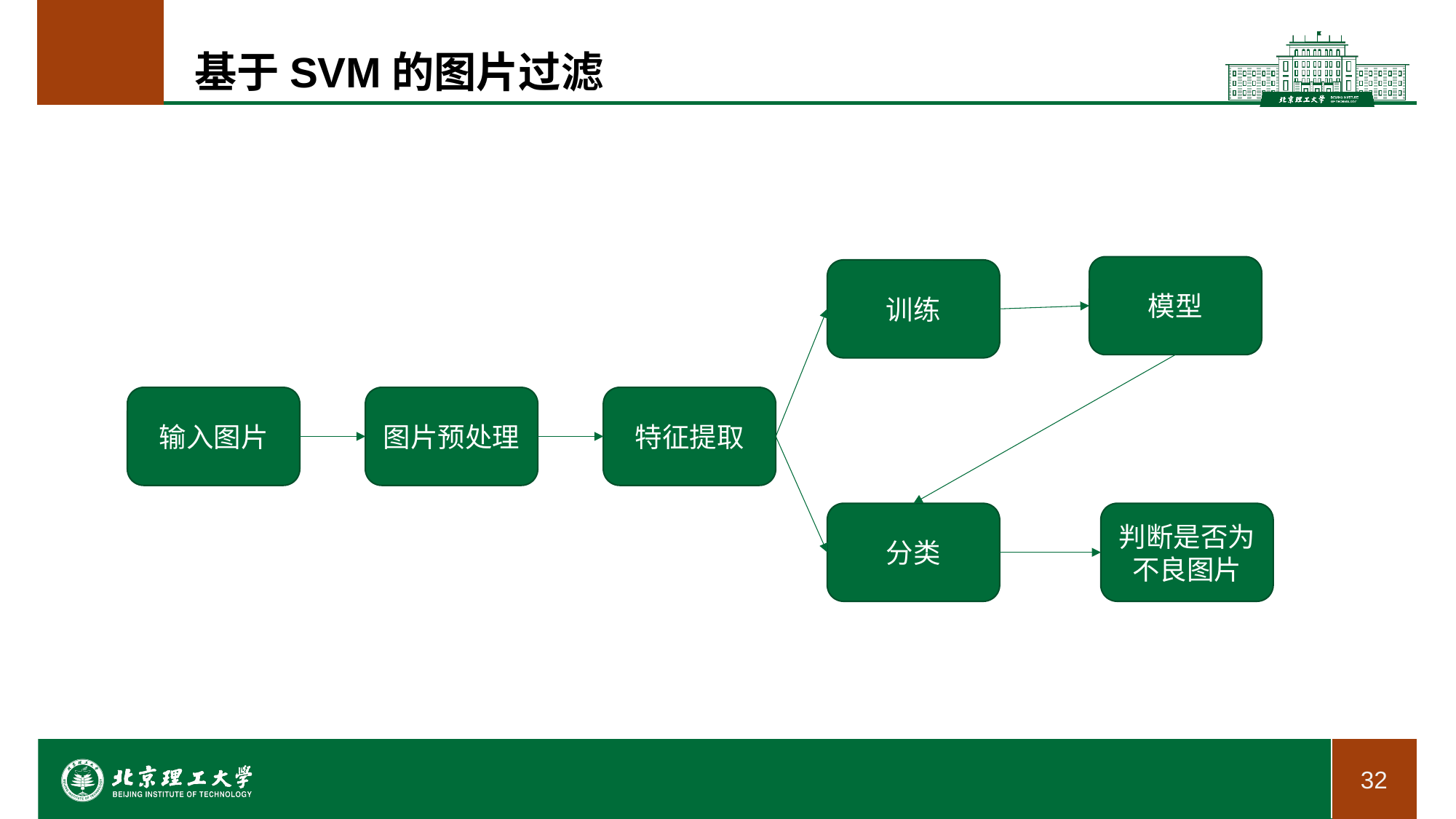

# 基于SVM的图片过滤
模型
训练
输入图片
图片预处理
特征提取
判断是否为不良图片
分类